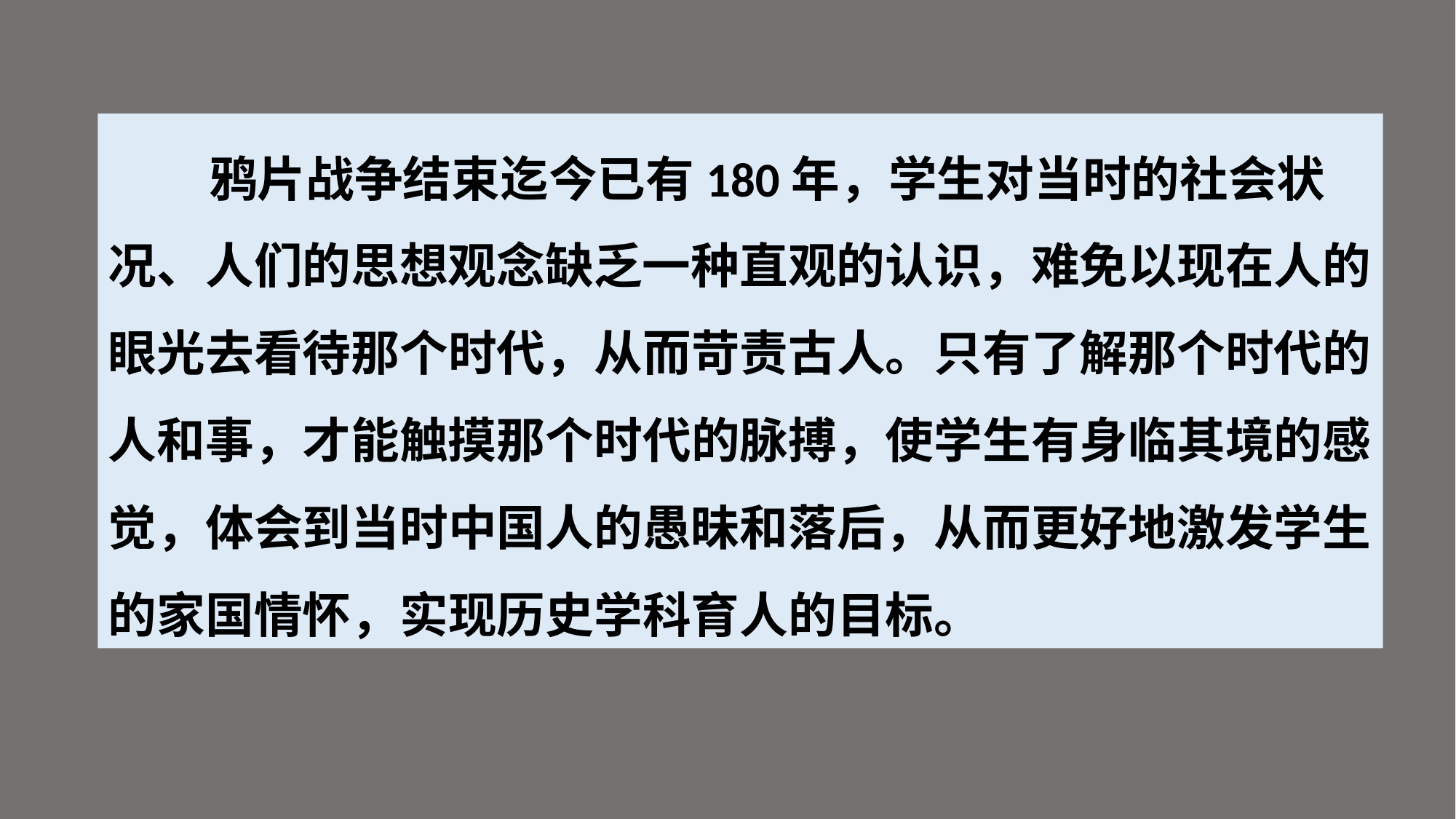

鸦片战争结束迄今已有180年，学生对当时的社会状况、人们的思想观念缺乏一种直观的认识，难免以现在人的眼光去看待那个时代，从而苛责古人。只有了解那个时代的人和事，才能触摸那个时代的脉搏，使学生有身临其境的感觉，体会到当时中国人的愚昧和落后，从而更好地激发学生的家国情怀，实现历史学科育人的目标。